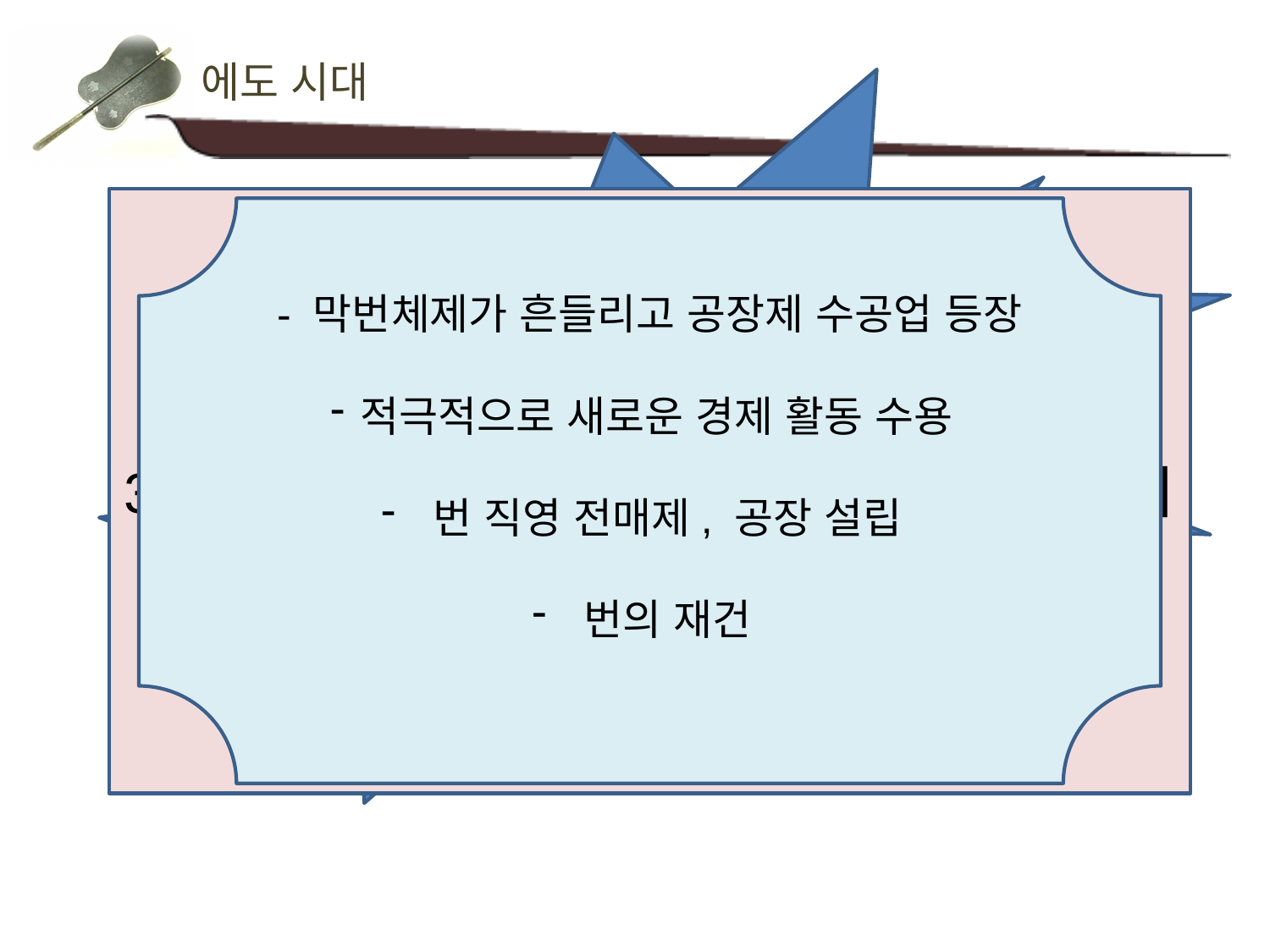

에도 시대
쌀의 사재기가 벌어짐

쌀값 이 올라감

오시오의 난
대책 수립
1. 구제미 방출
2. 숙소를 세워 농민 수용
3. 전국의 쌀 매입
1 기강 숙정과 검약 실시 강조
2 사치금지를 위해 닌자를 보내 감시
3 출판에 대해 검열강화, 오락서적 발행금지
4 가부키 극장 쫒아 냄
5 귀농령
덴포개혁
잇키와 우치코와시 빈발
- 막번체제가 흔들리고 공장제 수공업 등장

적극적으로 새로운 경제 활동 수용

 번 직영 전매제, 공장 설립

 번의 재건